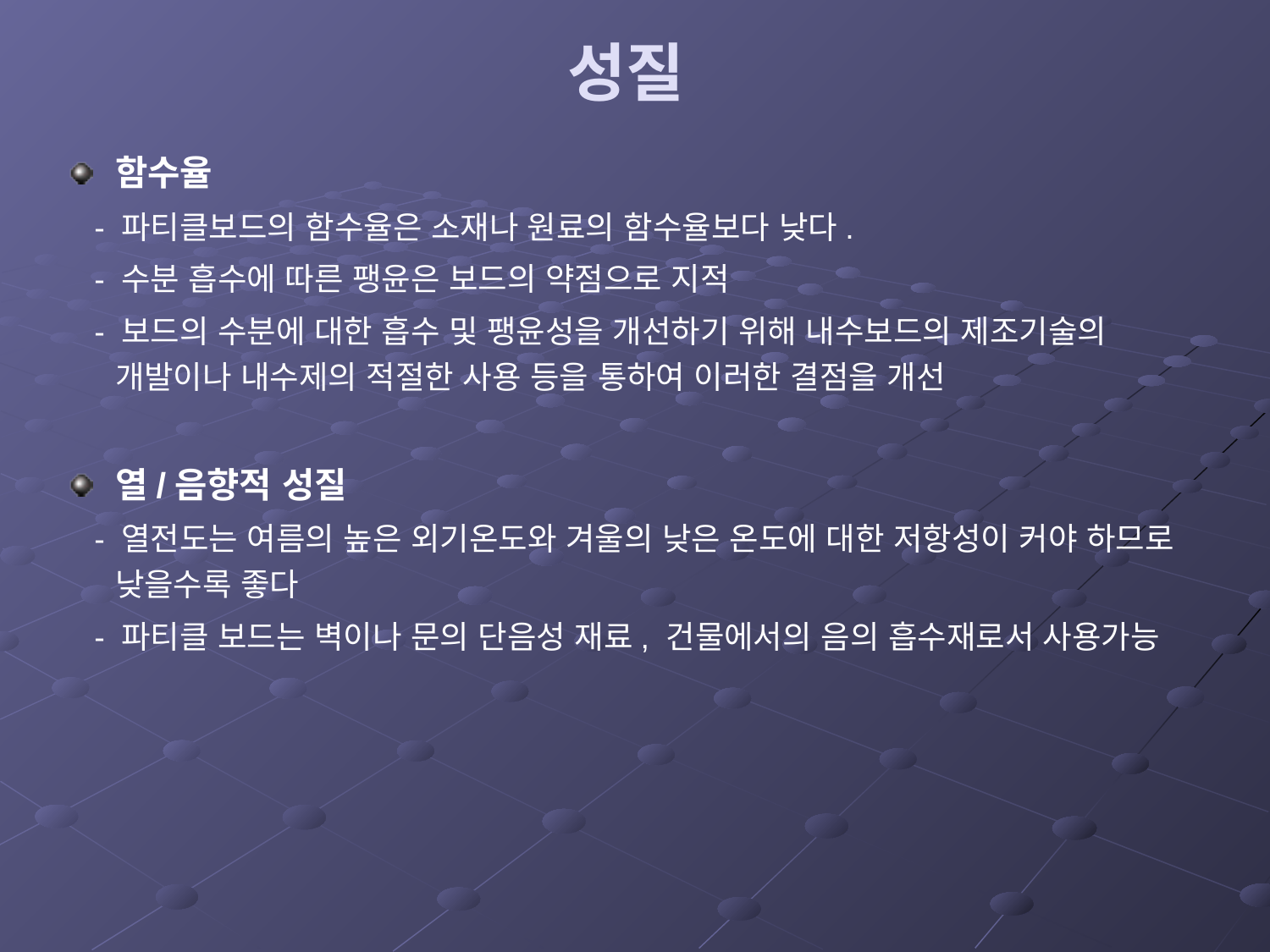

# 성질
함수율
   - 파티클보드의 함수율은 소재나 원료의 함수율보다 낮다.
   - 수분 흡수에 따른 팽윤은 보드의 약점으로 지적
   - 보드의 수분에 대한 흡수 및 팽윤성을 개선하기 위해 내수보드의 제조기술의 개발이나 내수제의 적절한 사용 등을 통하여 이러한 결점을 개선

열/음향적 성질
   - 열전도는 여름의 높은 외기온도와 겨울의 낮은 온도에 대한 저항성이 커야 하므로 낮을수록 좋다
   - 파티클 보드는 벽이나 문의 단음성 재료, 건물에서의 음의 흡수재로서 사용가능